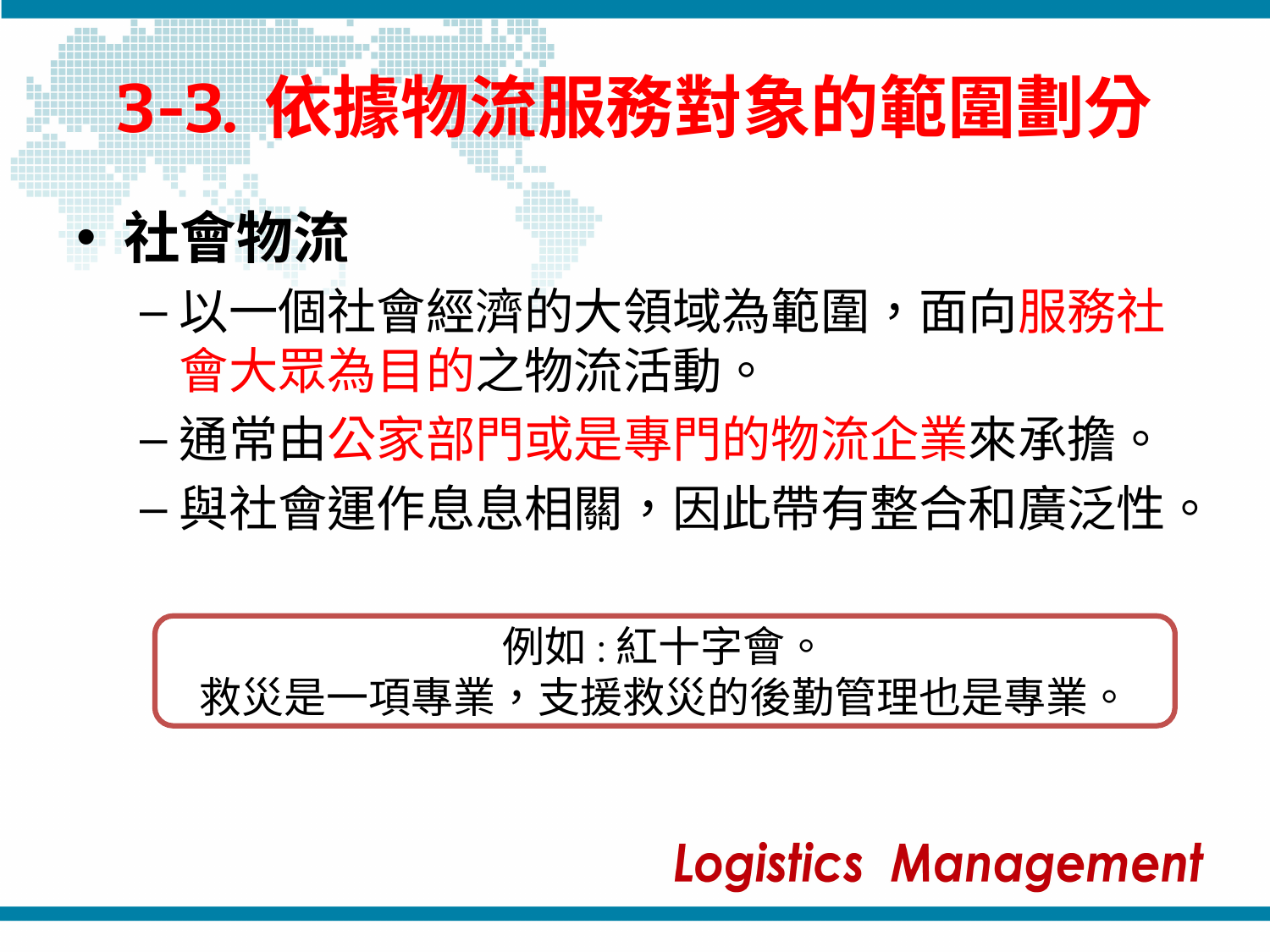

# 3-3. 依據物流服務對象的範圍劃分
社會物流
以一個社會經濟的大領域為範圍，面向服務社會大眾為目的之物流活動。
通常由公家部門或是專門的物流企業來承擔。
與社會運作息息相關，因此帶有整合和廣泛性。
例如:紅十字會。
救災是一項專業，支援救災的後勤管理也是專業。